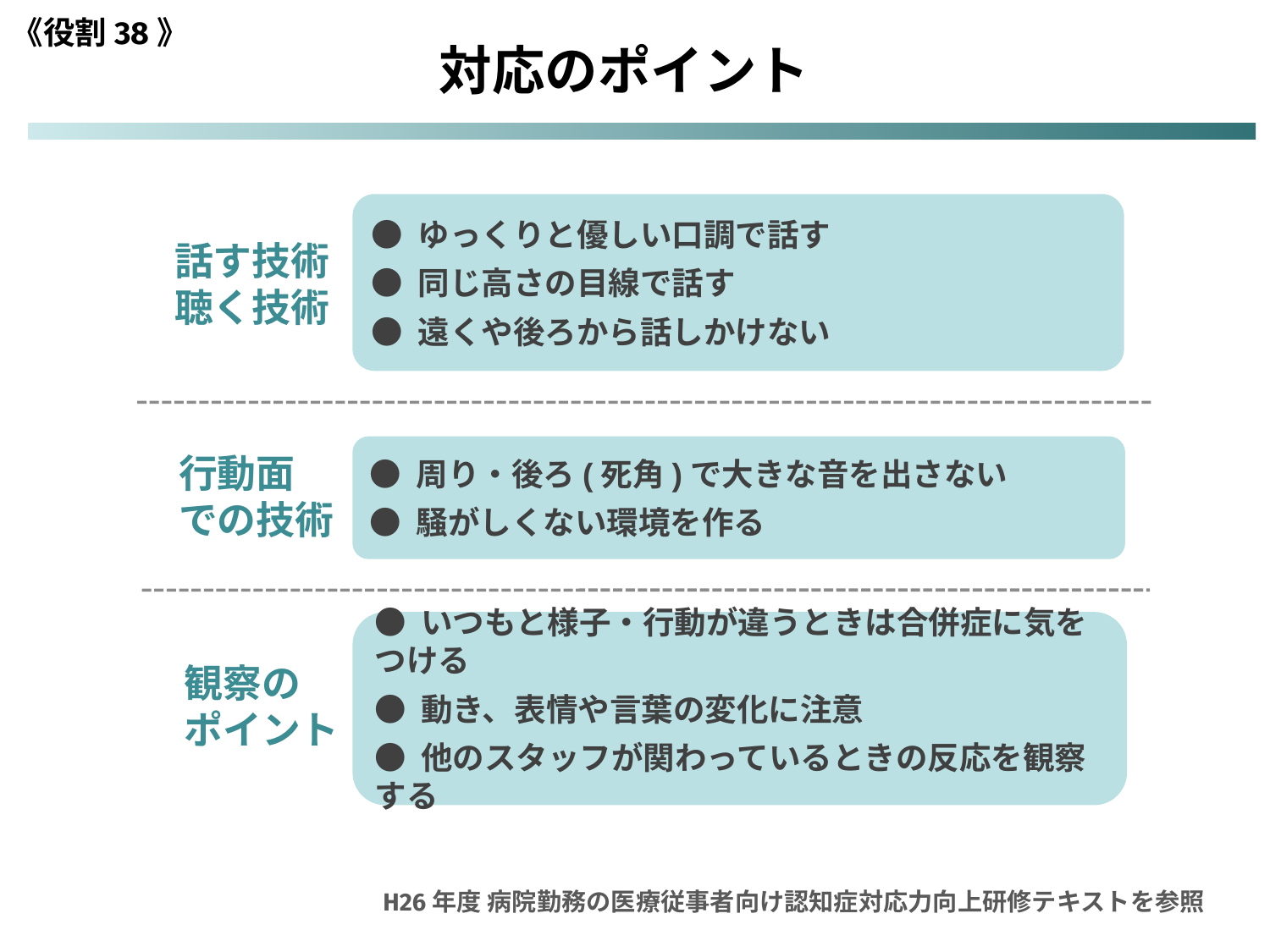

《役割38》
対応のポイント

● ゆっくりと優しい口調で話す
● 同じ高さの目線で話す
● 遠くや後ろから話しかけない
  話す技術
  聴く技術
 行動面
 での技術
● 周り・後ろ(死角)で大きな音を出さない
● 騒がしくない環境を作る
● いつもと様子・行動が違うときは合併症に気をつける
● 動き、表情や言葉の変化に注意
● 他のスタッフが関わっているときの反応を観察する
 観察の
 ポイント
H26年度 病院勤務の医療従事者向け認知症対応力向上研修テキストを参照